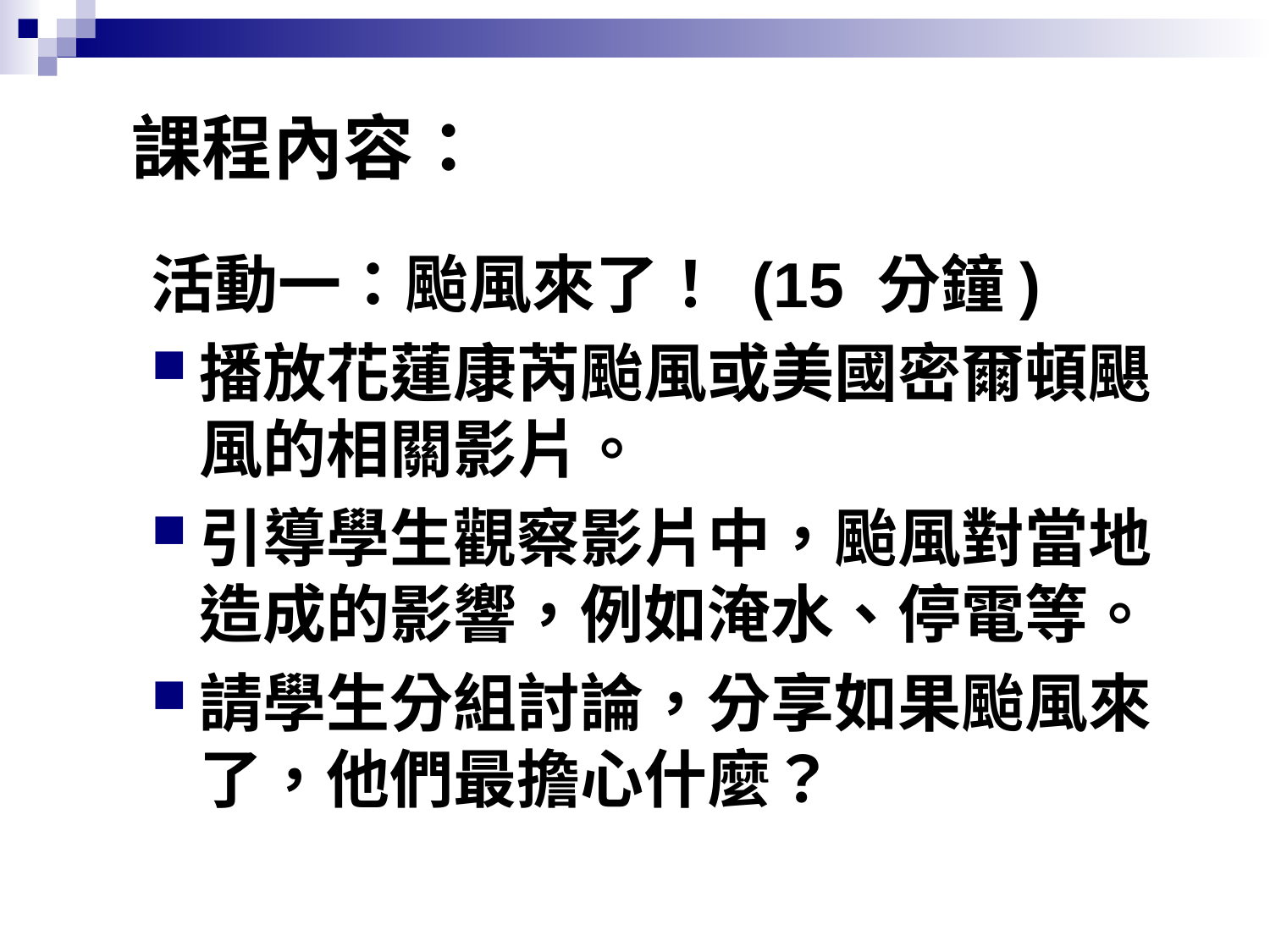

# 課程內容：
活動一：颱風來了！ (15 分鐘)
播放花蓮康芮颱風或美國密爾頓颶風的相關影片。
引導學生觀察影片中，颱風對當地造成的影響，例如淹水、停電等。
請學生分組討論，分享如果颱風來了，他們最擔心什麼？